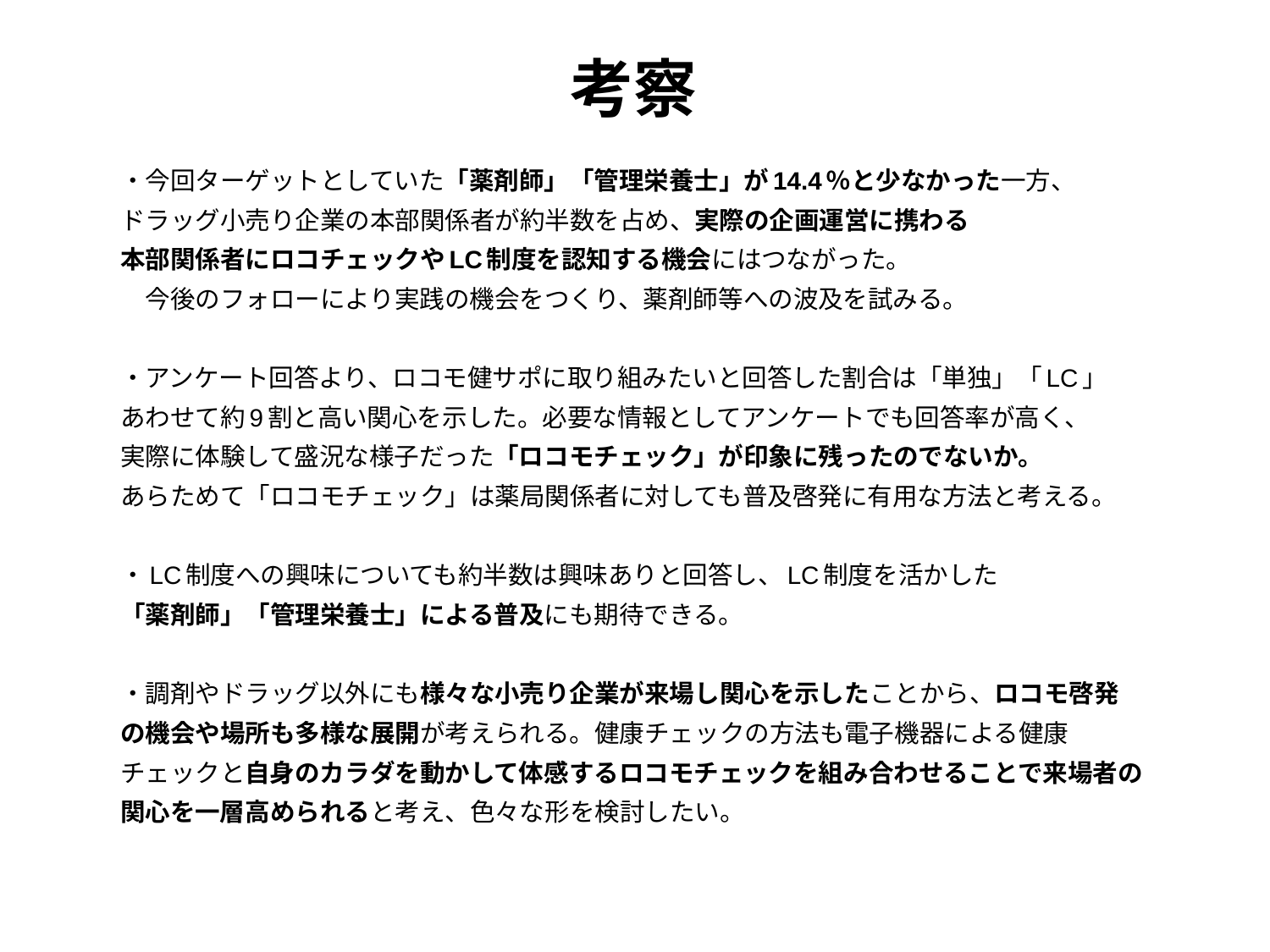

# 考察
・今回ターゲットとしていた「薬剤師」「管理栄養士」が14.4％と少なかった一方、
ドラッグ小売り企業の本部関係者が約半数を占め、実際の企画運営に携わる
本部関係者にロコチェックやLC制度を認知する機会にはつながった。
　今後のフォローにより実践の機会をつくり、薬剤師等への波及を試みる。

・アンケート回答より、ロコモ健サポに取り組みたいと回答した割合は「単独」「LC」
あわせて約9割と高い関心を示した。必要な情報としてアンケートでも回答率が高く、
実際に体験して盛況な様子だった「ロコモチェック」が印象に残ったのでないか。
あらためて「ロコモチェック」は薬局関係者に対しても普及啓発に有用な方法と考える。

・LC制度への興味についても約半数は興味ありと回答し、LC制度を活かした
「薬剤師」「管理栄養士」による普及にも期待できる。

・調剤やドラッグ以外にも様々な小売り企業が来場し関心を示したことから、ロコモ啓発
の機会や場所も多様な展開が考えられる。健康チェックの方法も電子機器による健康
チェックと自身のカラダを動かして体感するロコモチェックを組み合わせることで来場者の
関心を一層高められると考え、色々な形を検討したい。